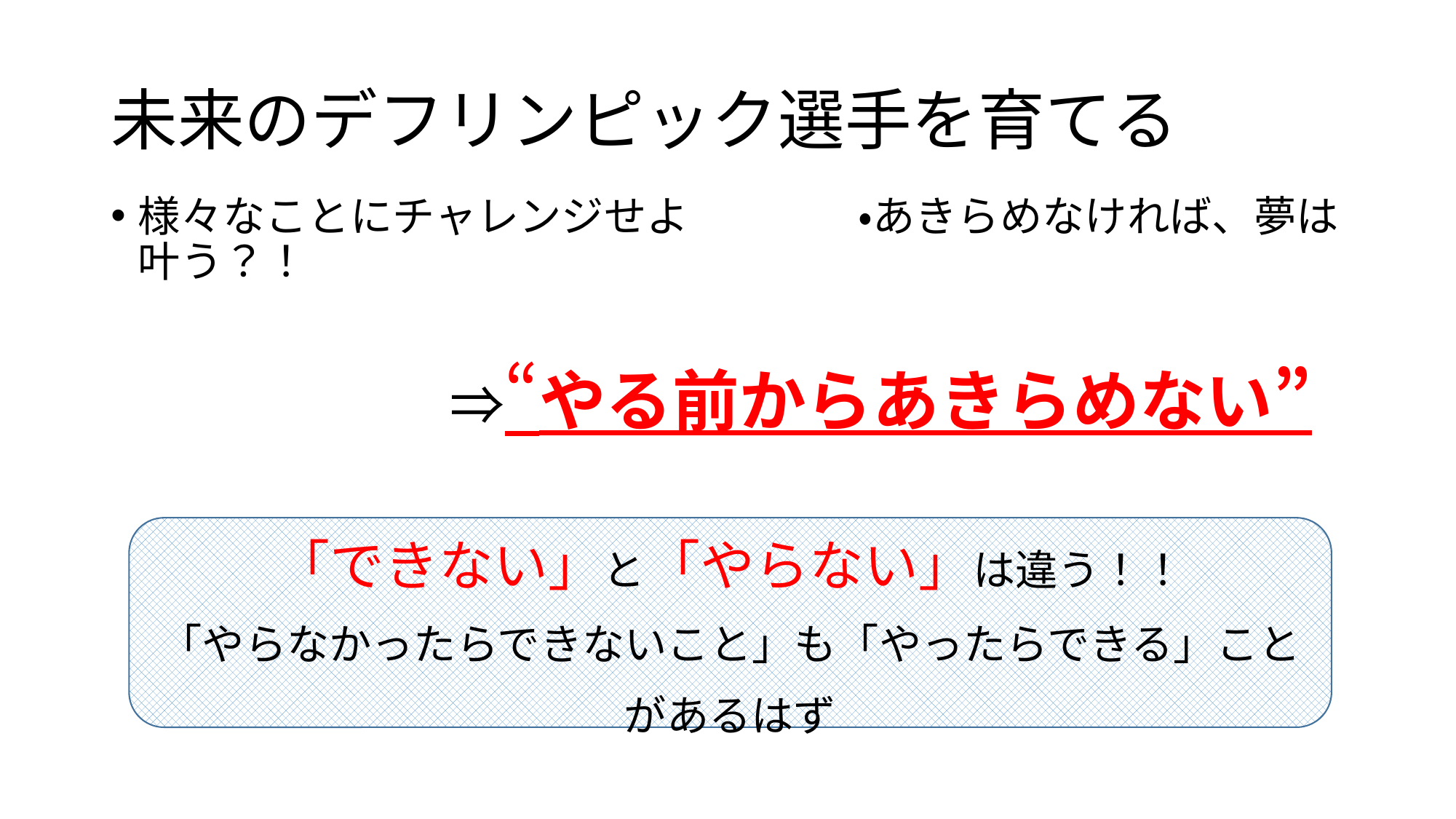

# 未来のデフリンピック選手を育てる
様々なことにチャレンジせよ　　　　・あきらめなければ、夢は叶う？！

　　　　　　　　⇒“やる前からあきらめない”

「できない」と「やらない」は違う！！
「やらなかったらできないこと」も「やったらできる」ことがあるはず